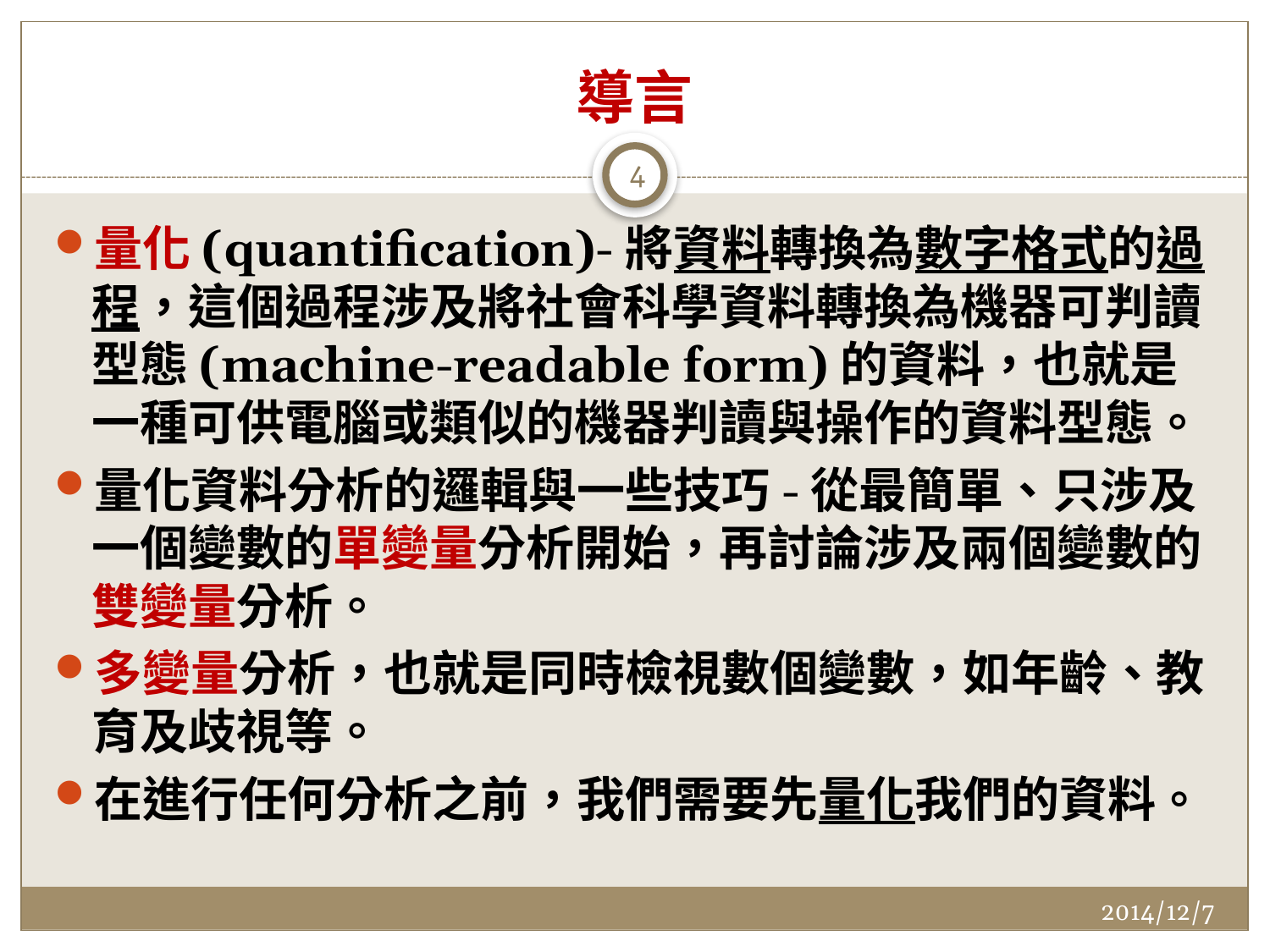

# 導言
4
量化(quantification)-將資料轉換為數字格式的過程，這個過程涉及將社會科學資料轉換為機器可判讀型態(machine-readable form)的資料，也就是一種可供電腦或類似的機器判讀與操作的資料型態。
量化資料分析的邏輯與一些技巧-從最簡單、只涉及一個變數的單變量分析開始，再討論涉及兩個變數的雙變量分析。
多變量分析，也就是同時檢視數個變數，如年齡、教育及歧視等。
在進行任何分析之前，我們需要先量化我們的資料。

2014/12/7